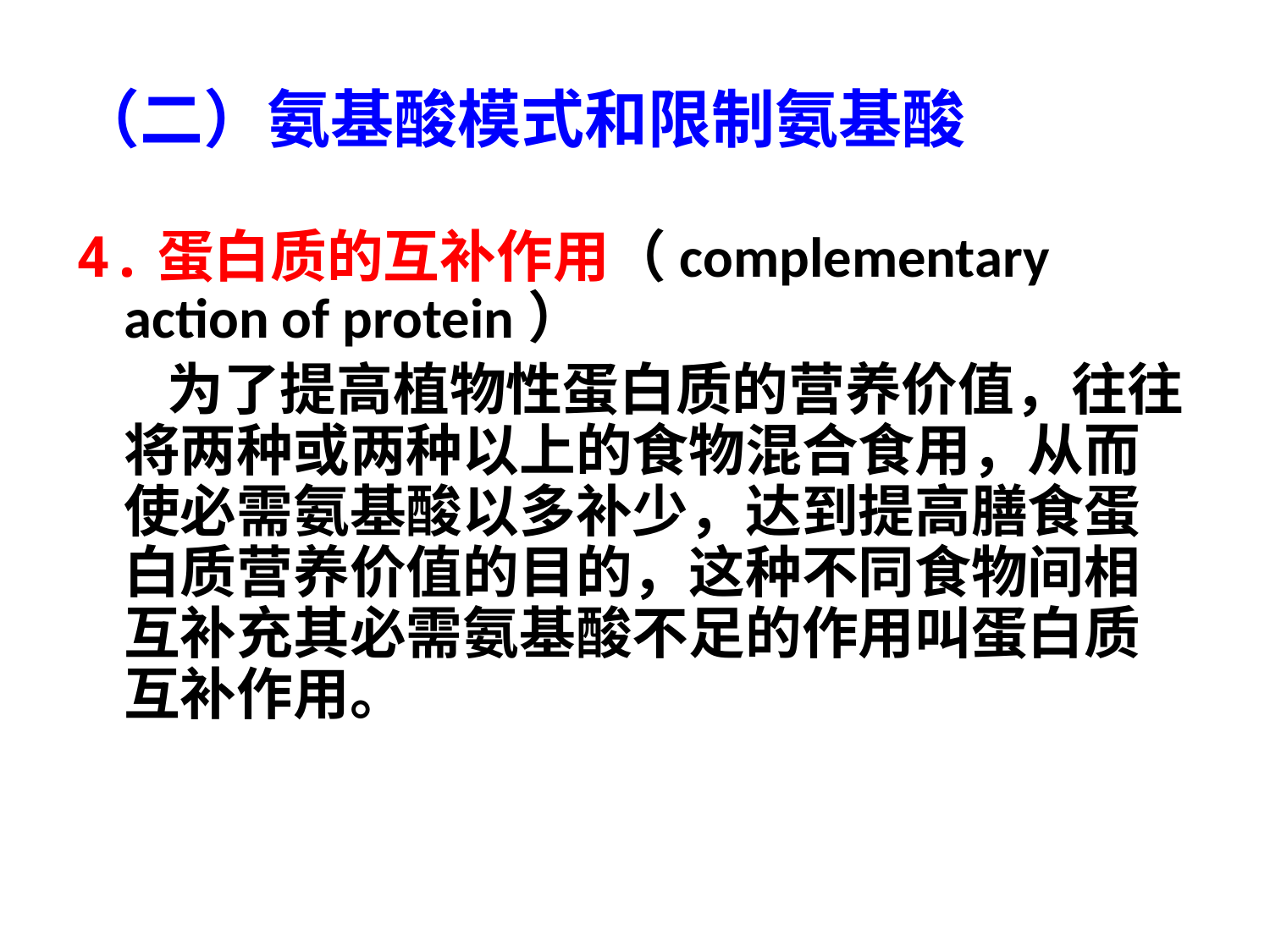

# （二）氨基酸模式和限制氨基酸
4.蛋白质的互补作用（complementary action of protein）
      为了提高植物性蛋白质的营养价值，往往将两种或两种以上的食物混合食用，从而使必需氨基酸以多补少，达到提高膳食蛋白质营养价值的目的，这种不同食物间相互补充其必需氨基酸不足的作用叫蛋白质互补作用。